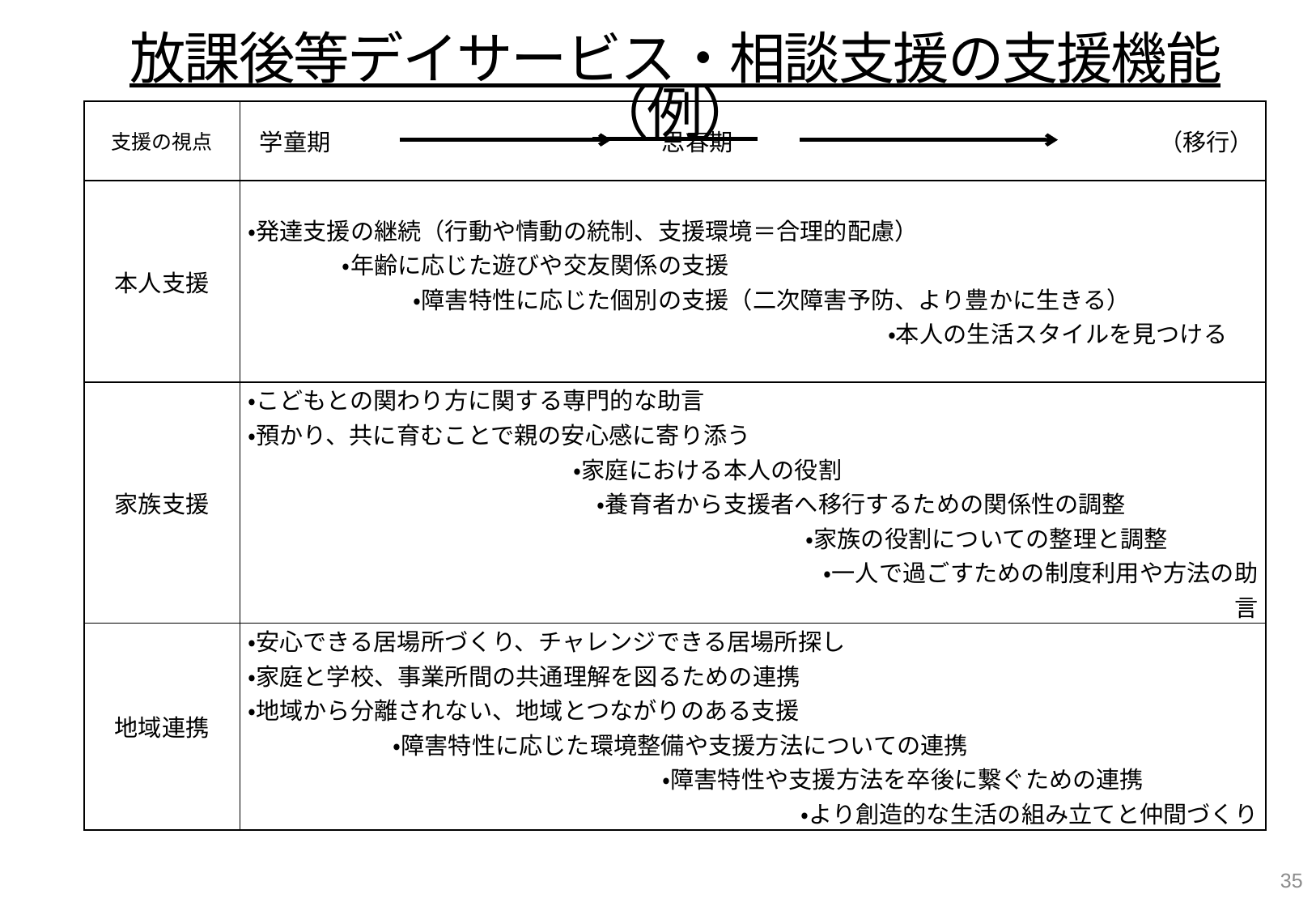

放課後等デイサービス・相談支援の支援機能（例）
| 支援の視点 | 学童期　　　　　　　　　　　　　　思春期　　　　　　　　　　　　　　　　　　（移行） |
| --- | --- |
| 本人支援 | ・発達支援の継続（行動や情動の統制、支援環境＝合理的配慮） 　　　　・年齢に応じた遊びや交友関係の支援 　　　　　　　・障害特性に応じた個別の支援（二次障害予防、より豊かに生きる） 　　　　　　　　　　　　　　　　　　　　・本人の生活スタイルを見つける |
| 家族支援 | ・こどもとの関わり方に関する専門的な助言 ・預かり、共に育むことで親の安心感に寄り添う 　　　　　　　　・家庭における本人の役割 　　　　　　　　　・養育者から支援者へ移行するための関係性の調整 　　　　　　　　　　　　　　・家族の役割についての整理と調整 　　　　　　　　　　　　　　　　　　・一人で過ごすための制度利用や方法の助言 |
| 地域連携 | ・安心できる居場所づくり、チャレンジできる居場所探し ・家庭と学校、事業所間の共通理解を図るための連携 ・地域から分離されない、地域とつながりのある支援 　・障害特性に応じた環境整備や支援方法についての連携 　　　　　　　　・障害特性や支援方法を卒後に繋ぐための連携 ・より創造的な生活の組み立てと仲間づくり |
35